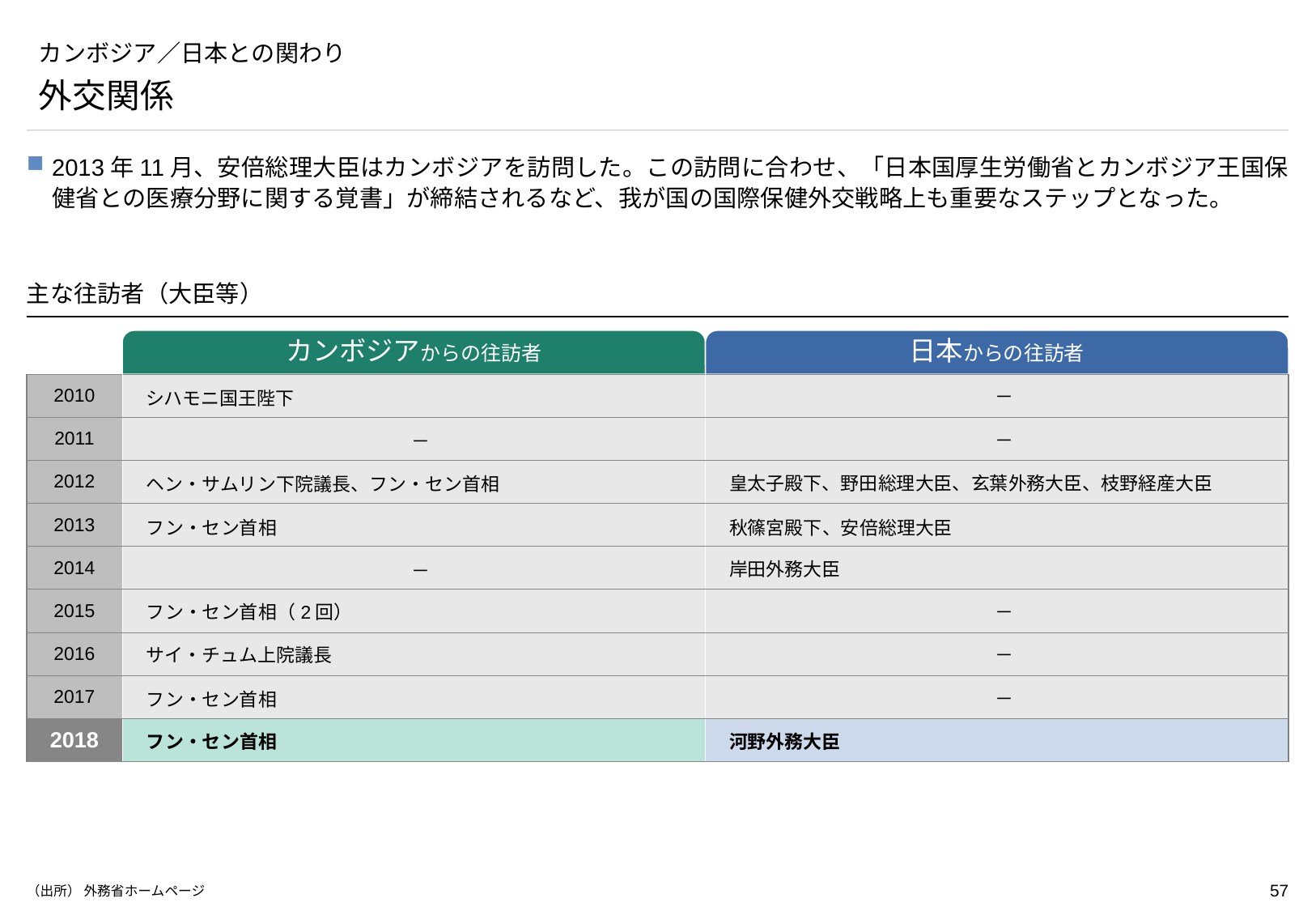

# カンボジア／日本との関わり
外交関係
2013年11月、安倍総理大臣はカンボジアを訪問した。この訪問に合わせ、「日本国厚生労働省とカンボジア王国保健省との医療分野に関する覚書」が締結されるなど、我が国の国際保健外交戦略上も重要なステップとなった。
主な往訪者（大臣等）
カンボジアからの往訪者
日本からの往訪者
| 2010 | シハモニ国王陛下 | － |
| --- | --- | --- |
| 2011 | － | － |
| 2012 | ヘン・サムリン下院議長、フン・セン首相 | 皇太子殿下、野田総理大臣、玄葉外務大臣、枝野経産大臣 |
| 2013 | フン・セン首相 | 秋篠宮殿下、安倍総理大臣 |
| 2014 | － | 岸田外務大臣 |
| 2015 | フン・セン首相（2回） | － |
| 2016 | サイ・チュム上院議長 | － |
| 2017 | フン・セン首相 | － |
| 2018 | フン・セン首相 | 河野外務大臣 |
（出所） 外務省ホームページ